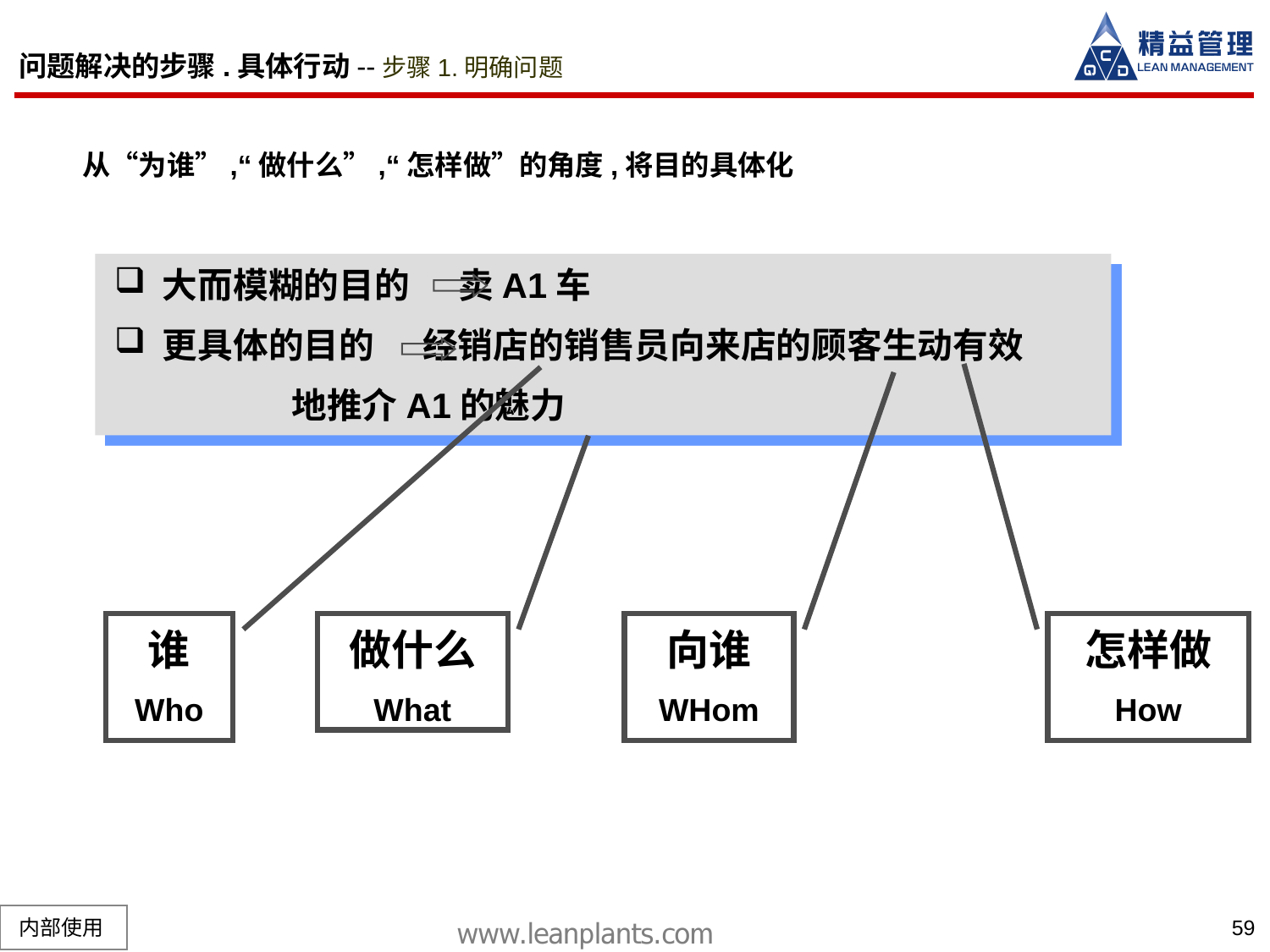

问题解决的步骤.具体行动--步骤1.明确问题
从“为谁”,“做什么”,“怎样做”的角度,将目的具体化
 大而模糊的目的      卖A1车
 更具体的目的      经销店的销售员向来店的顾客生动有效
                     地推介A1的魅力

谁
Who
做什么
What
向谁
WHom
怎样做
How
内部使用